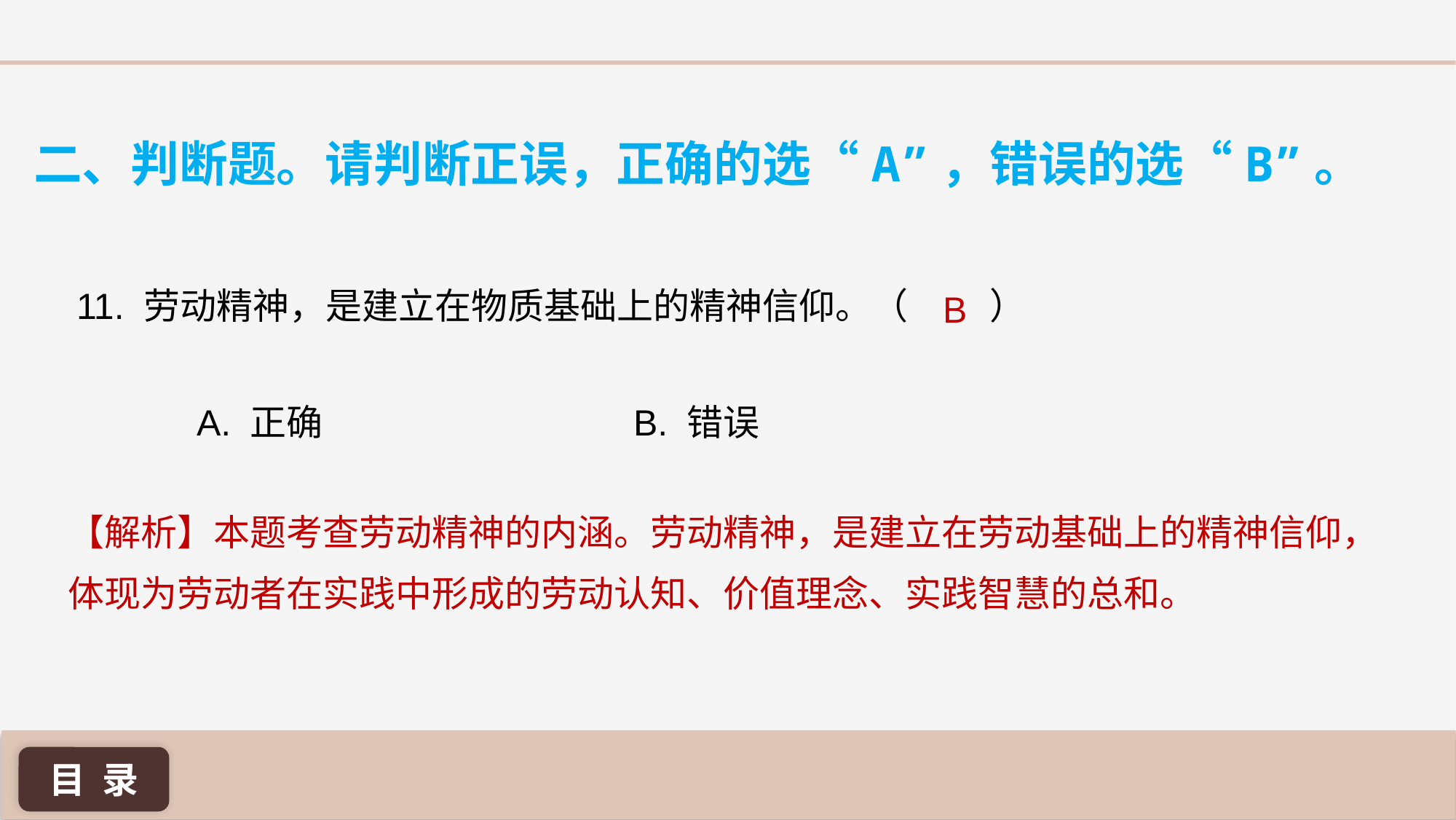

二、判断题。请判断正误，正确的选“A”，错误的选“B”。
11. 劳动精神，是建立在物质基础上的精神信仰。（          ）
B
A. 正确 			B. 错误
【解析】本题考查劳动精神的内涵。劳动精神，是建立在劳动基础上的精神信仰，体现为劳动者在实践中形成的劳动认知、价值理念、实践智慧的总和。